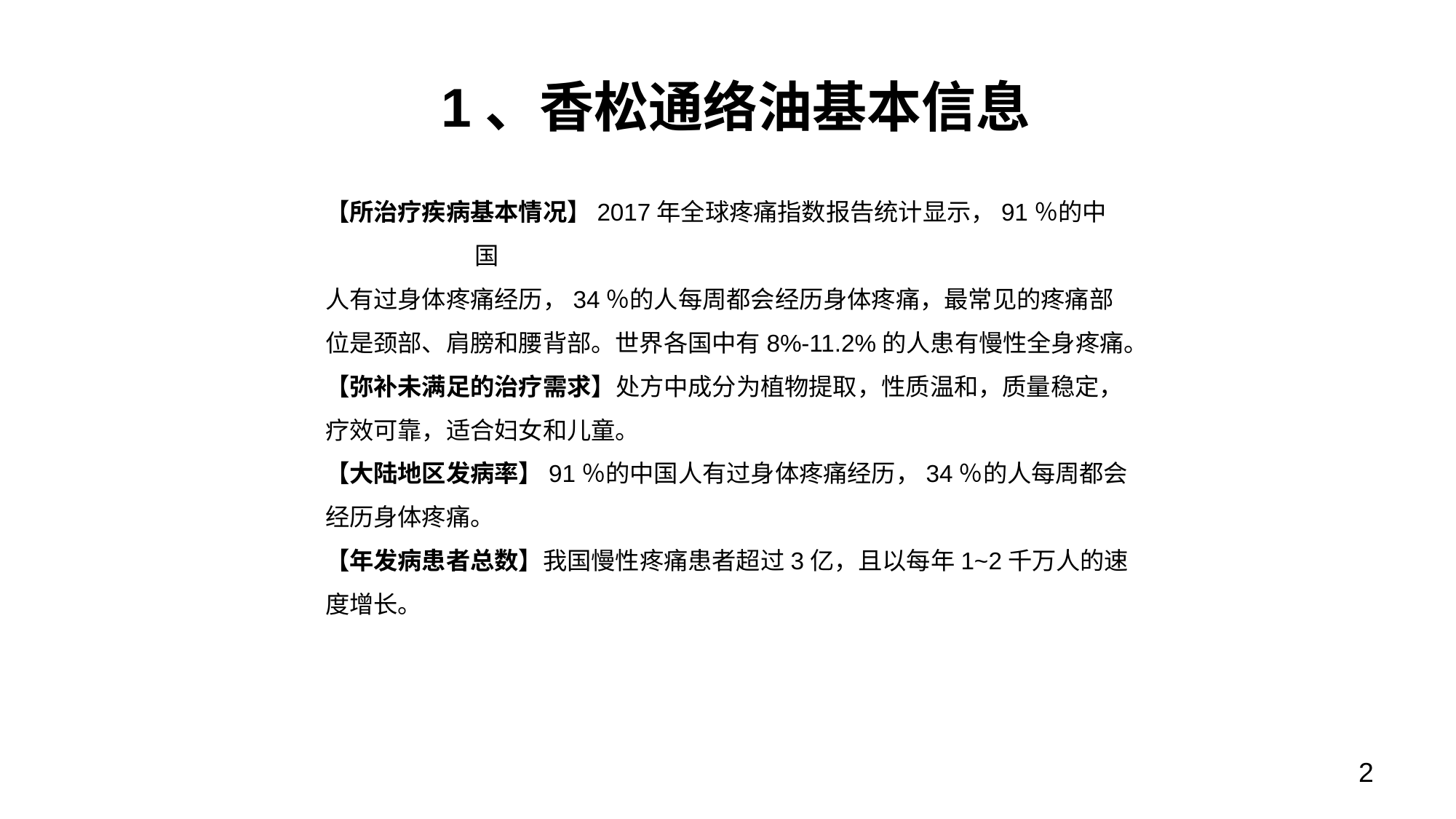

1、香松通络油基本信息
【所治疗疾病基本情况】2017年全球疼痛指数报告统计显示，91％的中国
人有过身体疼痛经历，34％的人每周都会经历身体疼痛，最常见的疼痛部
位是颈部、肩膀和腰背部。世界各国中有8%-11.2%的人患有慢性全身疼痛。
【弥补未满足的治疗需求】处方中成分为植物提取，性质温和，质量稳定，
疗效可靠，适合妇女和儿童。
【大陆地区发病率】91％的中国人有过身体疼痛经历，34％的人每周都会
经历身体疼痛。
【年发病患者总数】我国慢性疼痛患者超过3亿，且以每年1~2千万人的速
度增长。
2